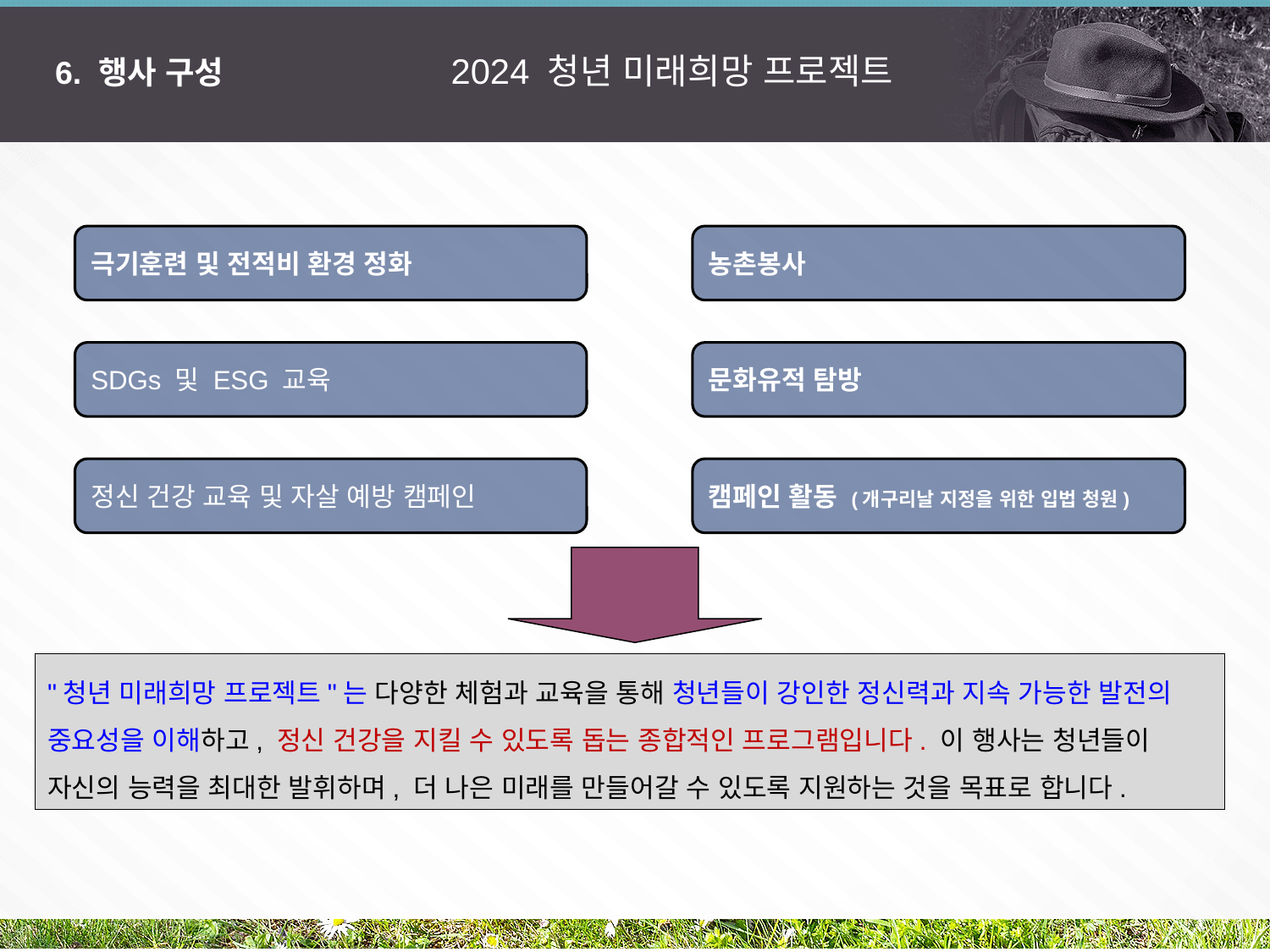

6. 행사 구성
2024 청년 미래희망 프로젝트
극기훈련 및 전적비 환경 정화
농촌봉사
SDGs 및 ESG 교육
문화유적 탐방
정신 건강 교육 및 자살 예방 캠페인
캠페인 활동 (개구리날 지정을 위한 입법 청원)

"청년 미래희망 프로젝트"는 다양한 체험과 교육을 통해 청년들이 강인한 정신력과 지속 가능한 발전의 중요성을 이해하고, 정신 건강을 지킬 수 있도록 돕는 종합적인 프로그램입니다. 이 행사는 청년들이 자신의 능력을 최대한 발휘하며, 더 나은 미래를 만들어갈 수 있도록 지원하는 것을 목표로 합니다.